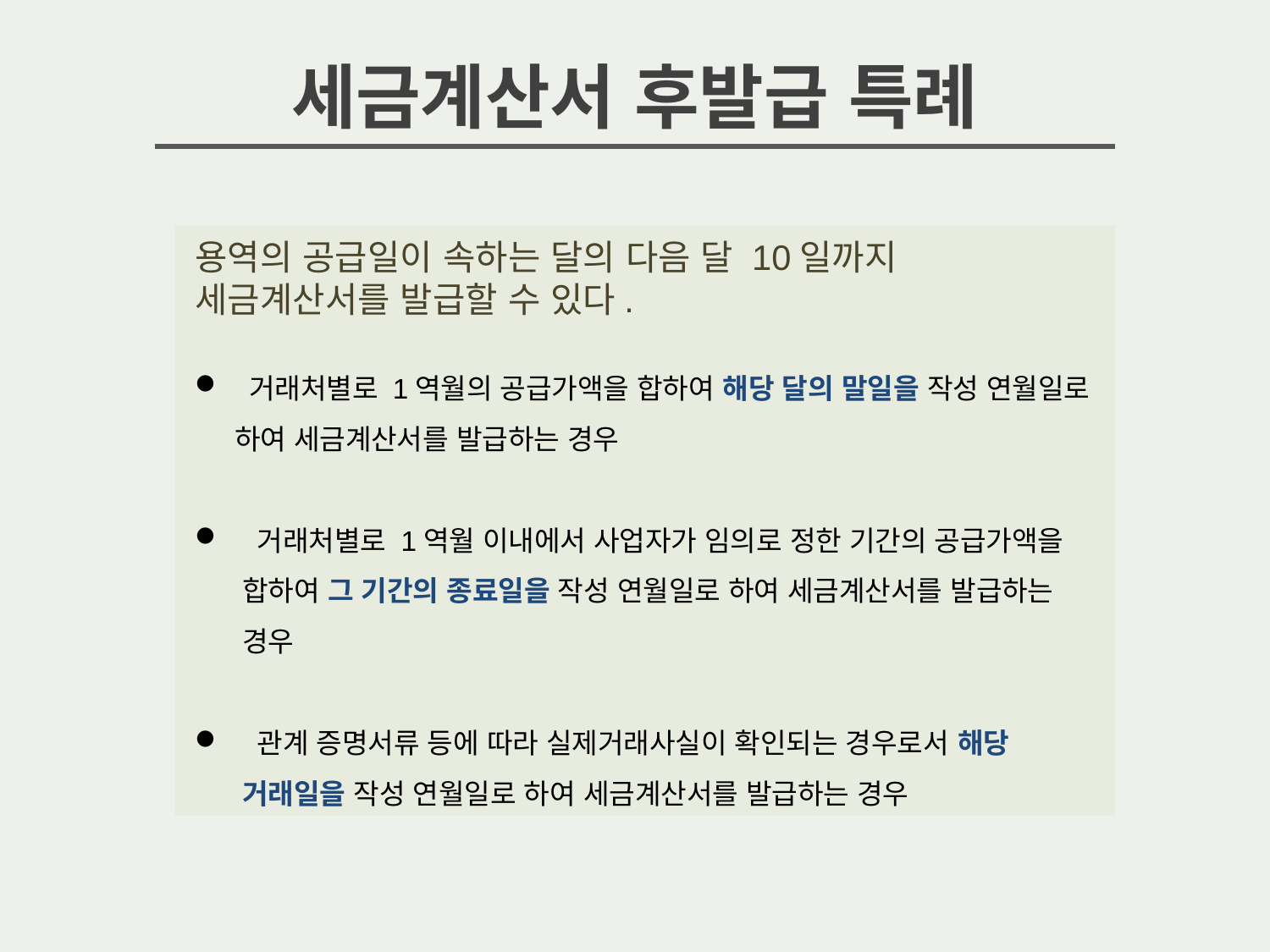

세금계산서 후발급 특례

용역의 공급일이 속하는 달의 다음 달 10일까지 세금계산서를 발급할 수 있다.

 거래처별로 1역월의 공급가액을 합하여 해당 달의 말일을 작성 연월일로 하여 세금계산서를 발급하는 경우

 거래처별로 1역월 이내에서 사업자가 임의로 정한 기간의 공급가액을 합하여 그 기간의 종료일을 작성 연월일로 하여 세금계산서를 발급하는 경우

 관계 증명서류 등에 따라 실제거래사실이 확인되는 경우로서 해당 거래일을 작성 연월일로 하여 세금계산서를 발급하는 경우